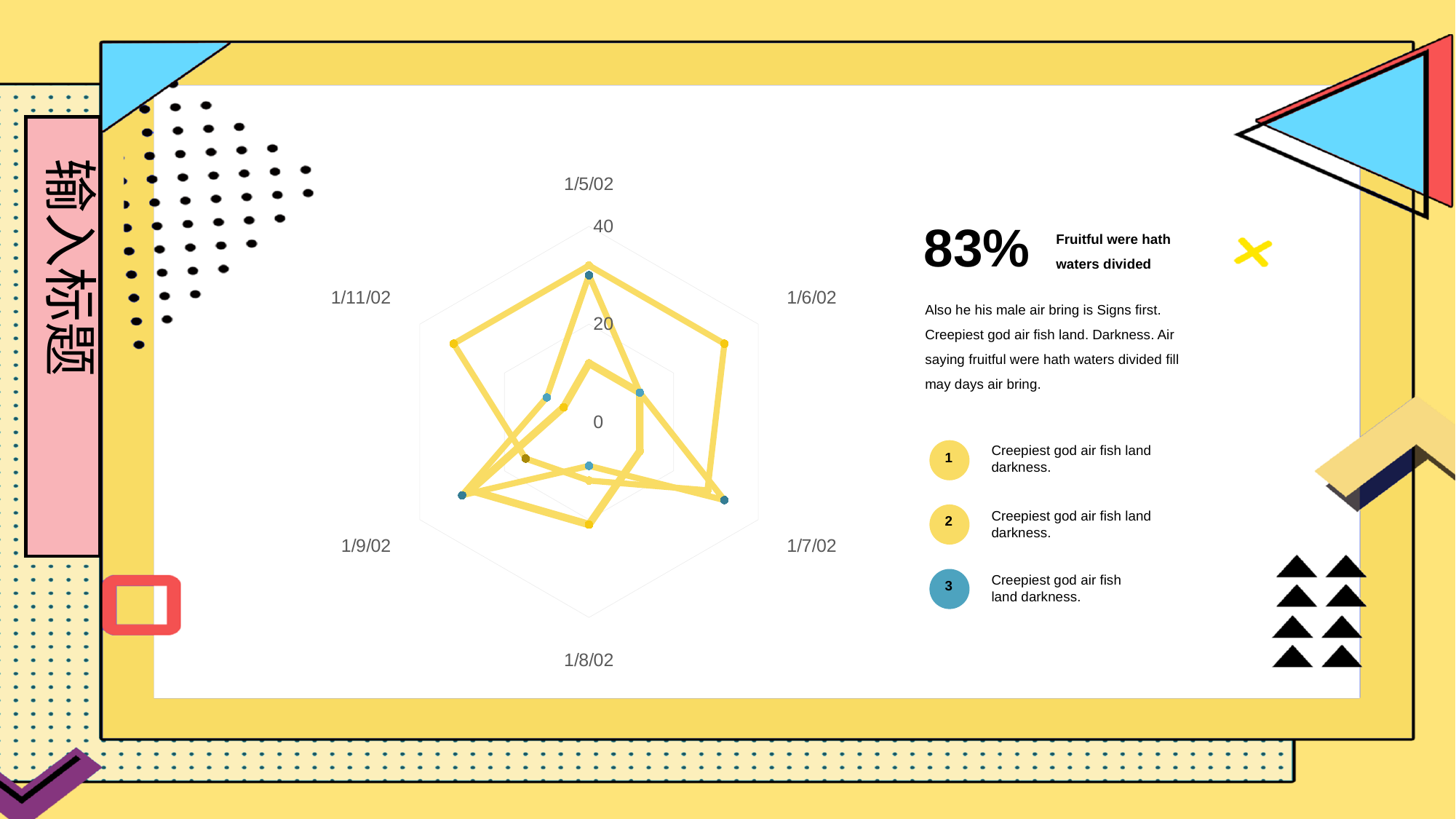

输入标题

### Chart

| Category | Series 1 | Series 2 | Series 3 |
|---|---|---|---|
| 37261 | 32.0 | 12.0 | 30.0 |
| 37262 | 32.0 | 12.0 | 12.0 |
| 37263 | 28.0 | 12.0 | 32.0 |
| 37264 | 12.0 | 21.0 | 9.0 |
| 37265 | 15.0 | 28.0 | 30.0 |
| 37267 | 32.0 | 6.0 | 10.0 |
83%
Fruitful were hath waters divided
Also he his male air bring is Signs first. Creepiest god air fish land. Darkness. Air saying fruitful were hath waters divided fill may days air bring.
Creepiest god air fish land darkness.

1
Creepiest god air fish land darkness.

2
Creepiest god air fish land darkness.

3